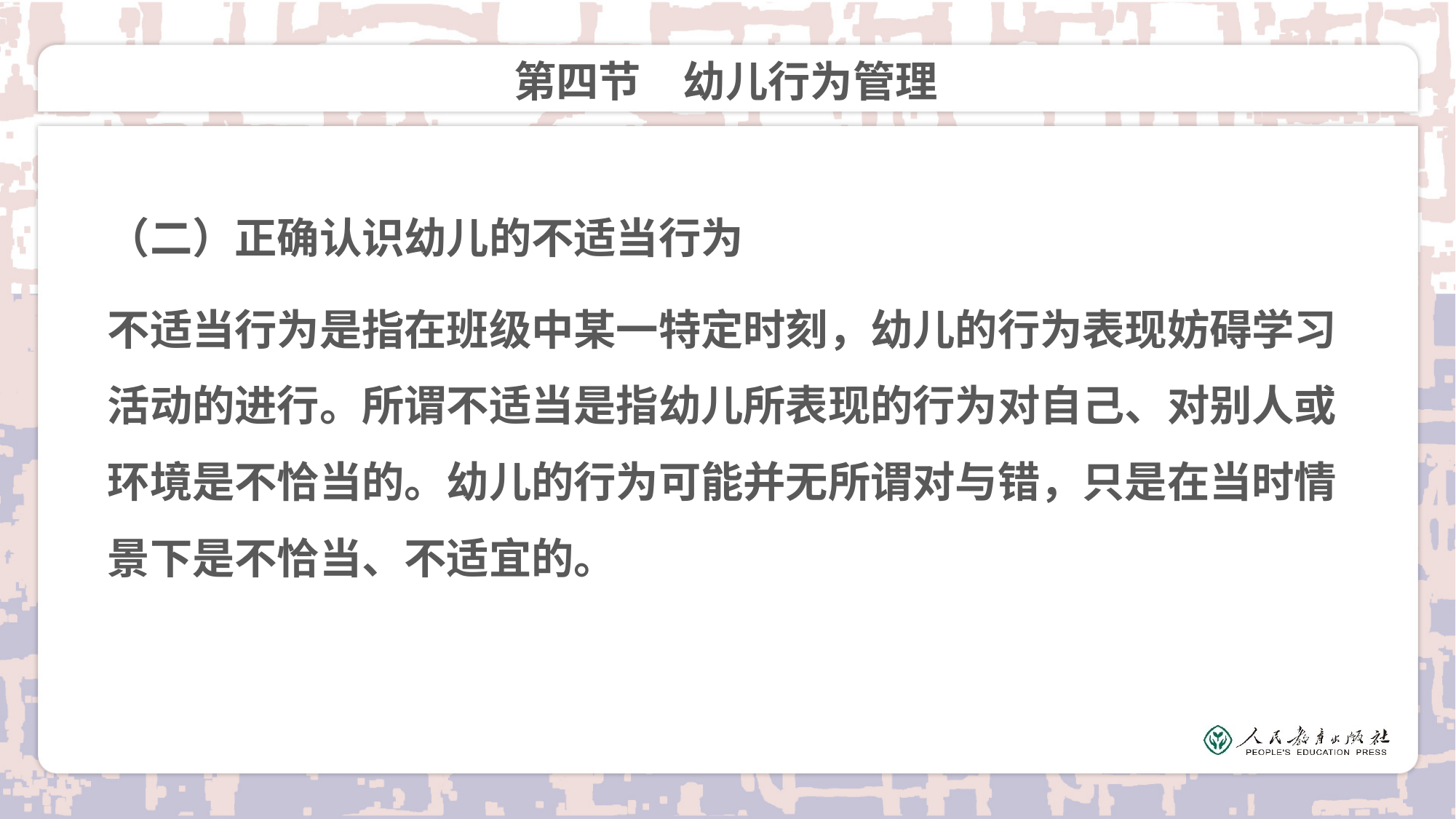

# 第四节　幼儿行为管理
（二）正确认识幼儿的不适当行为
不适当行为是指在班级中某一特定时刻，幼儿的行为表现妨碍学习活动的进行。所谓不适当是指幼儿所表现的行为对自己、对别人或环境是不恰当的。幼儿的行为可能并无所谓对与错，只是在当时情景下是不恰当、不适宜的。